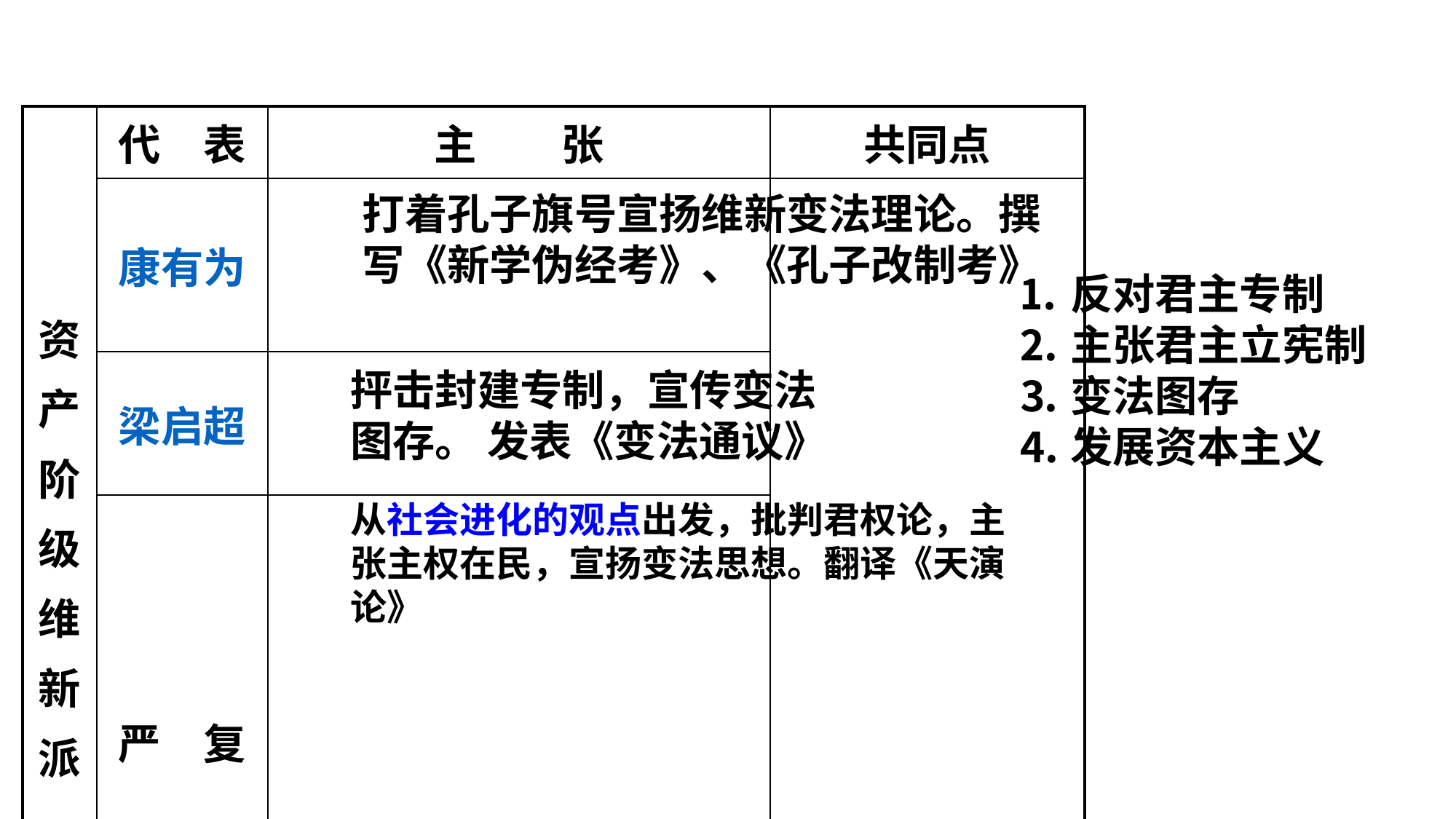

| 资 产 阶 级 维 新 派 | 代　表 | 主　　张 | 共同点 |
| --- | --- | --- | --- |
|  | 康有为 |  |  |
|  | 梁启超 |  |  |
|  | 严　复 |  |  |
打着孔子旗号宣扬维新变法理论。撰写《新学伪经考》、《孔子改制考》
⒈反对君主专制
⒉主张君主立宪制
⒊变法图存
⒋发展资本主义
抨击封建专制，宣传变法
图存。 发表《变法通议》

从社会进化的观点出发，批判君权论，主张主权在民，宣扬变法思想。翻译《天演论》